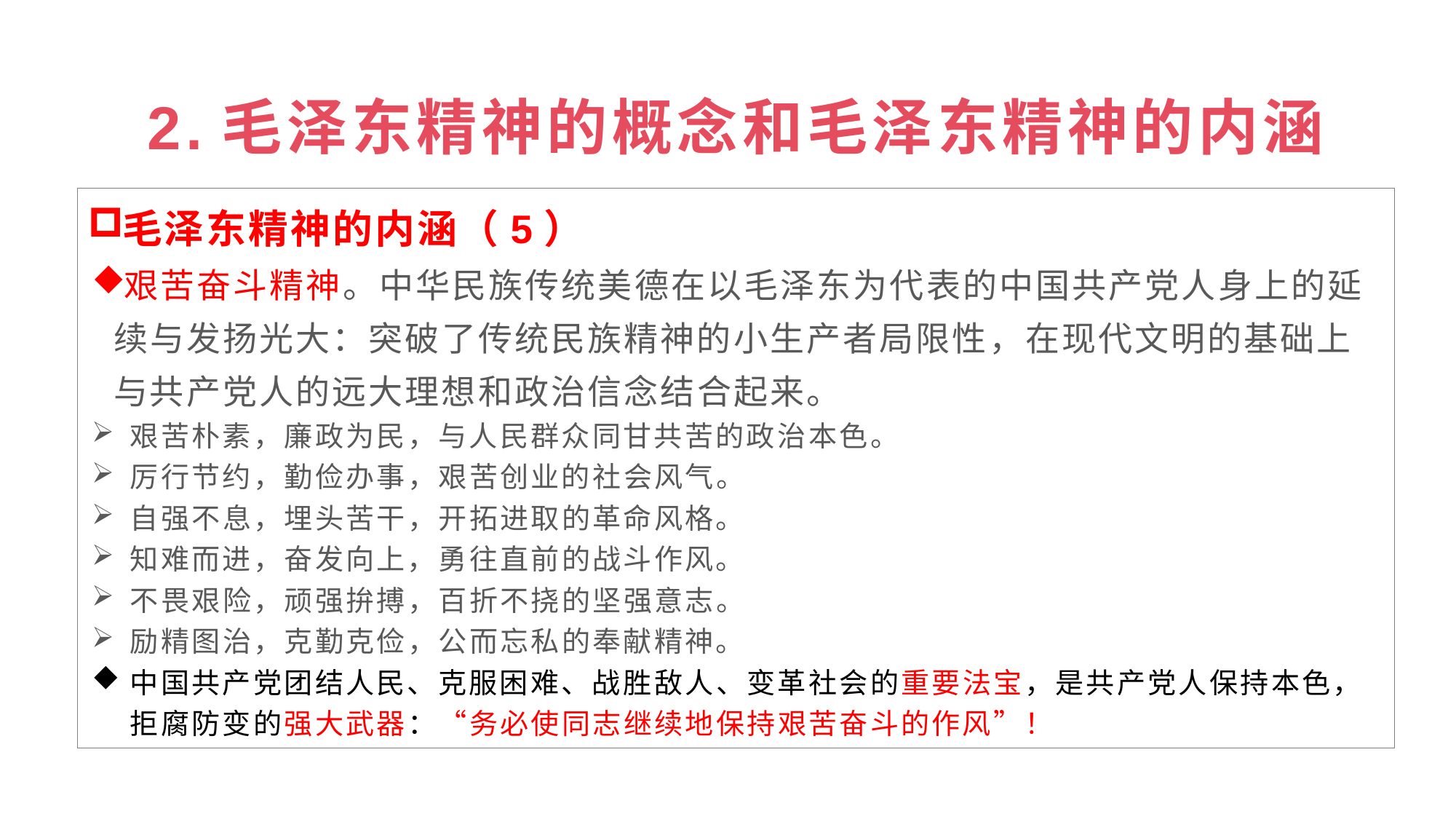

# 2.毛泽东精神的概念和毛泽东精神的内涵
毛泽东精神的内涵（5）
艰苦奋斗精神。中华民族传统美德在以毛泽东为代表的中国共产党人身上的延续与发扬光大：突破了传统民族精神的小生产者局限性，在现代文明的基础上与共产党人的远大理想和政治信念结合起来。
艰苦朴素，廉政为民，与人民群众同甘共苦的政治本色。
厉行节约，勤俭办事，艰苦创业的社会风气。
自强不息，埋头苦干，开拓进取的革命风格。
知难而进，奋发向上，勇往直前的战斗作风。
不畏艰险，顽强拚搏，百折不挠的坚强意志。
励精图治，克勤克俭，公而忘私的奉献精神。
中国共产党团结人民、克服困难、战胜敌人、变革社会的重要法宝，是共产党人保持本色，拒腐防变的强大武器：“务必使同志继续地保持艰苦奋斗的作风”！